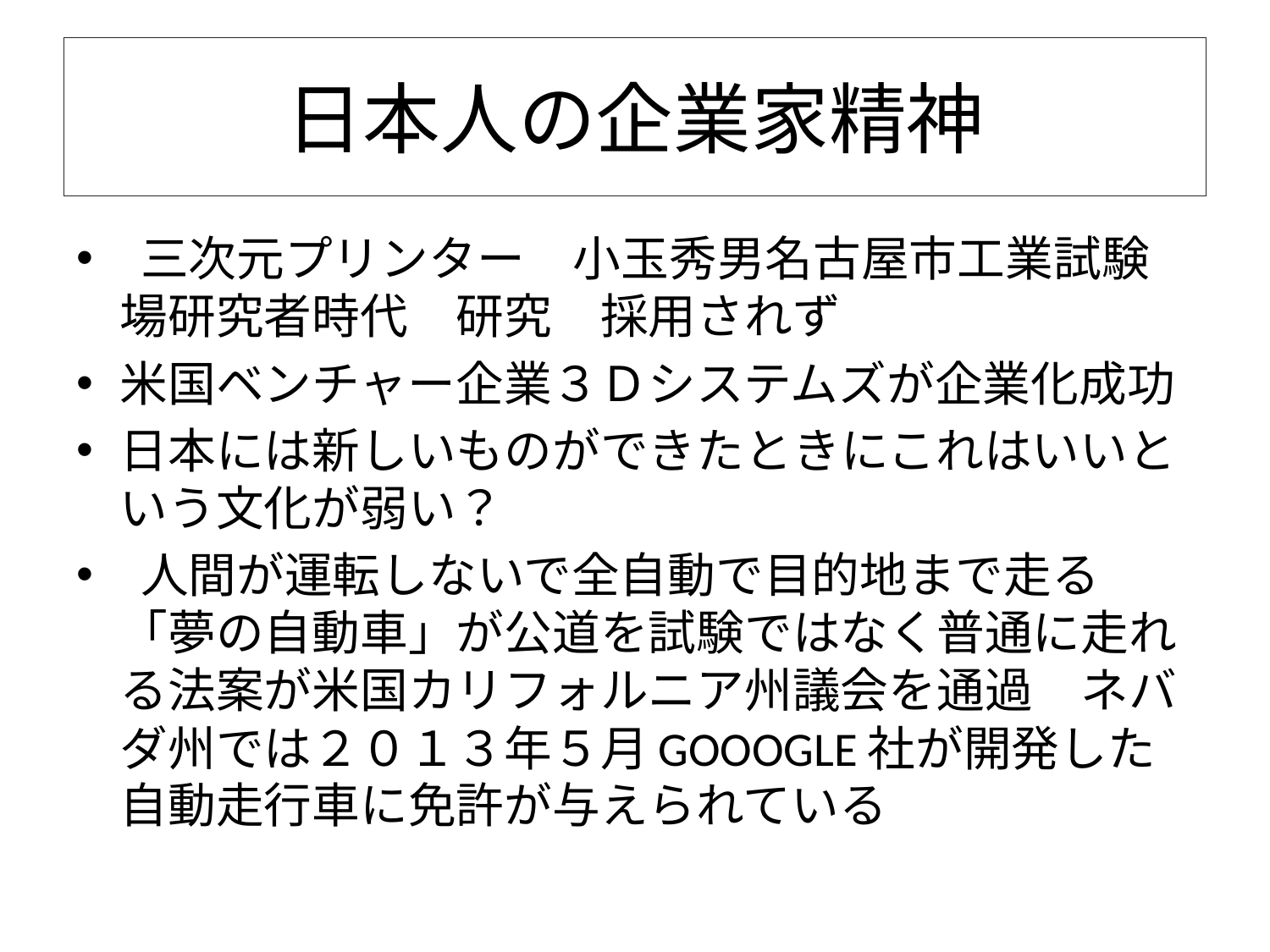

# 日本人の企業家精神
 三次元プリンター　小玉秀男名古屋市工業試験場研究者時代　研究　採用されず
米国ベンチャー企業３Ｄシステムズが企業化成功
日本には新しいものができたときにこれはいいという文化が弱い？
 人間が運転しないで全自動で目的地まで走る「夢の自動車」が公道を試験ではなく普通に走れる法案が米国カリフォルニア州議会を通過　ネバダ州では２０１３年５月GOOOGLE社が開発した自動走行車に免許が与えられている